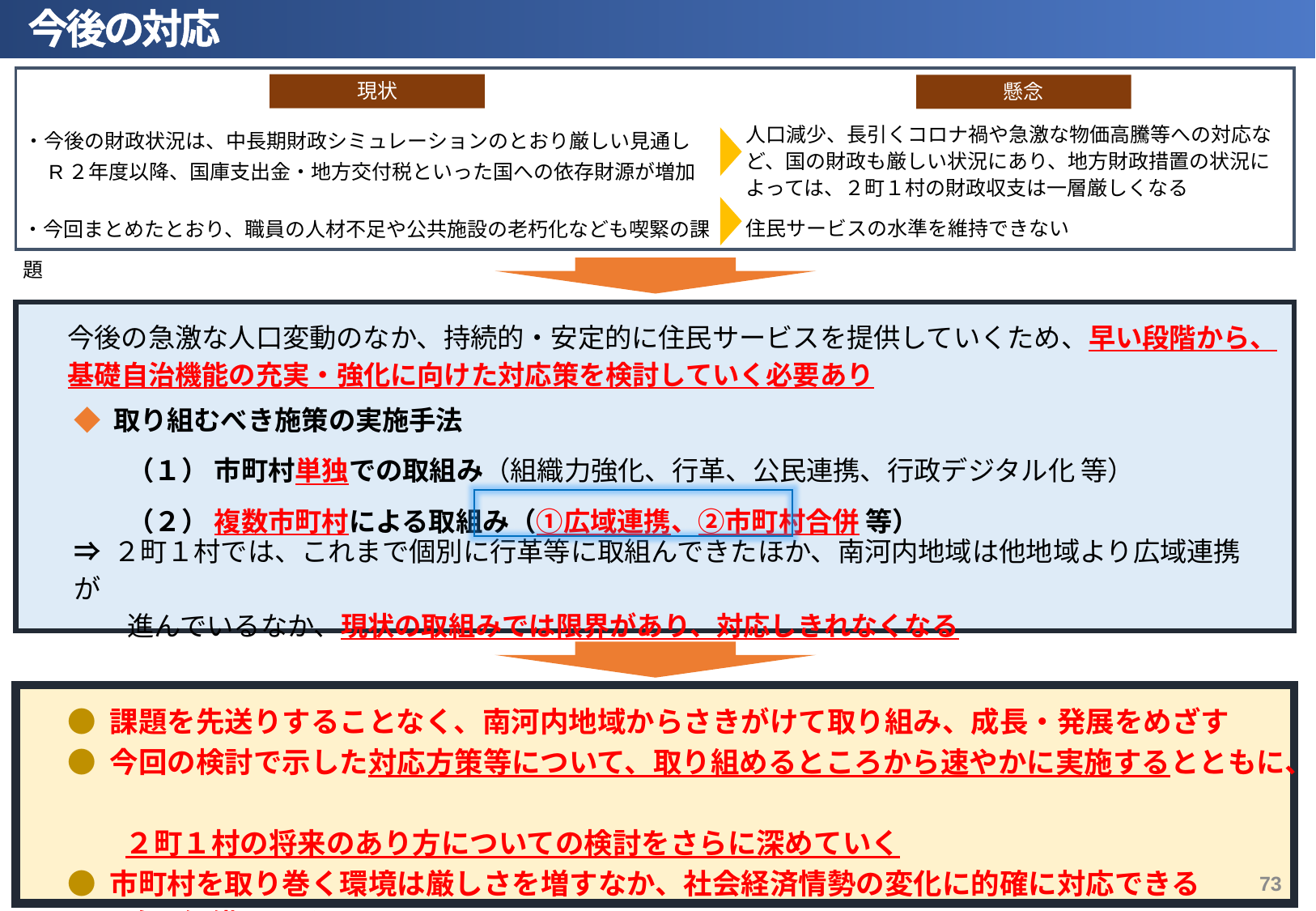

今後の対応

現状
懸念
人口減少、長引くコロナ禍や急激な物価高騰等への対応など、国の財政も厳しい状況にあり、地方財政措置の状況によっては、２町１村の財政収支は一層厳しくなる
・今後の財政状況は、中長期財政シミュレーションのとおり厳しい見通し
　R２年度以降、国庫支出金・地方交付税といった国への依存財源が増加

住民サービスの水準を維持できない
・今回まとめたとおり、職員の人材不足や公共施設の老朽化なども喫緊の課題

今後の急激な人口変動のなか、持続的・安定的に住民サービスを提供していくため、早い段階から、
基礎自治機能の充実・強化に向けた対応策を検討していく必要あり
◆ 取り組むべき施策の実施手法
　　（１） 市町村単独での取組み（組織力強化、行革、公民連携、行政デジタル化 等）
　　（２） 複数市町村による取組み（①広域連携、②市町村合併 等）

⇒ ２町１村では、これまで個別に行革等に取組んできたほか、南河内地域は他地域より広域連携が
　　進んでいるなか、現状の取組みでは限界があり、対応しきれなくなる

● 課題を先送りすることなく、南河内地域からさきがけて取り組み、成長・発展をめざす
● 今回の検討で示した対応方策等について、取り組めるところから速やかに実施するとともに、
　　２町１村の将来のあり方についての検討をさらに深めていく
● 市町村を取り巻く環境は厳しさを増すなか、社会経済情勢の変化に的確に対応できる
　　強い組織をつくる
73